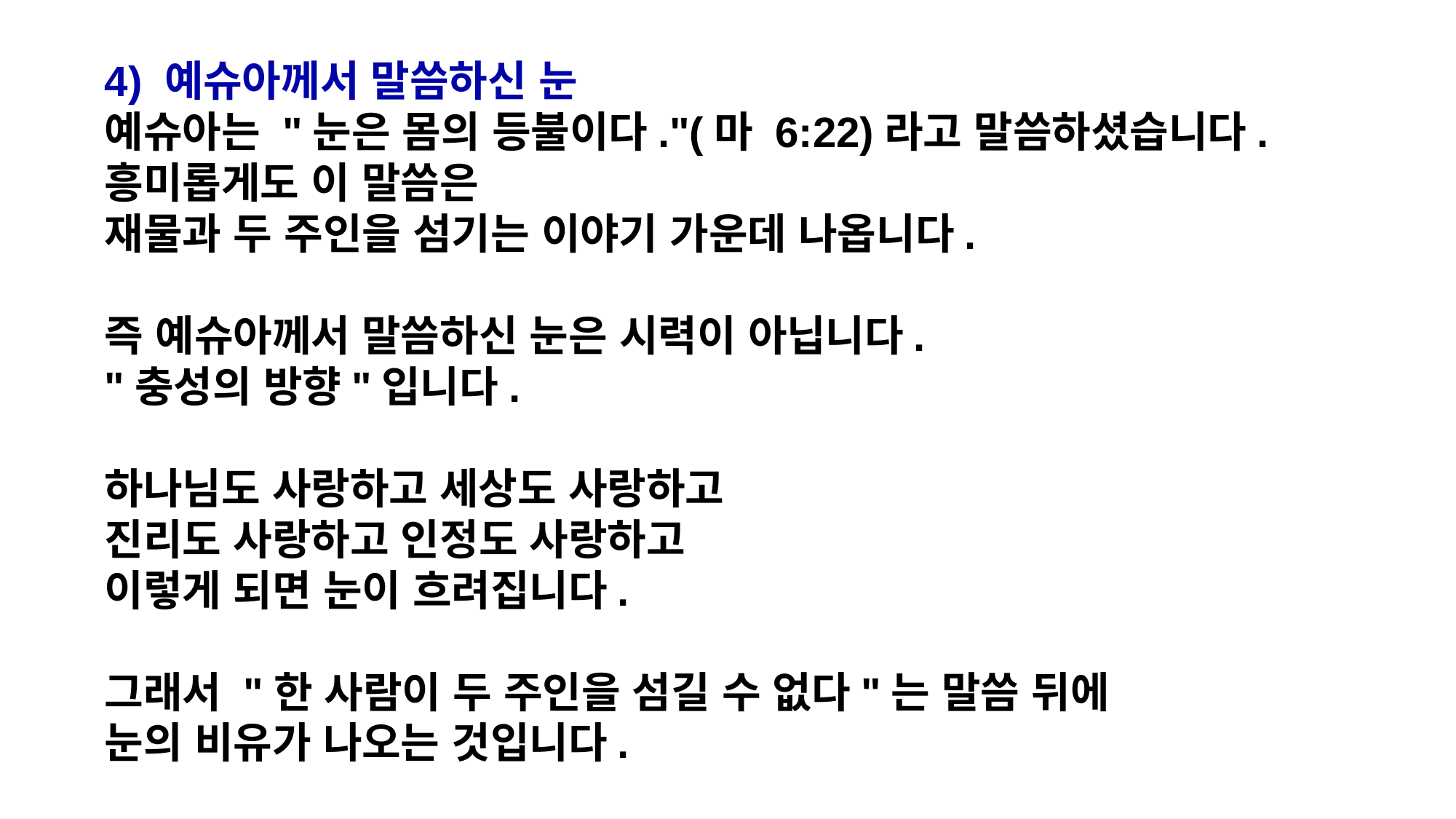

4) 예슈아께서 말씀하신 눈
예슈아는 "눈은 몸의 등불이다."(마 6:22)라고 말씀하셨습니다.
흥미롭게도 이 말씀은
재물과 두 주인을 섬기는 이야기 가운데 나옵니다.

즉 예슈아께서 말씀하신 눈은 시력이 아닙니다.
"충성의 방향"입니다.

하나님도 사랑하고 세상도 사랑하고
진리도 사랑하고 인정도 사랑하고
이렇게 되면 눈이 흐려집니다.
그래서 "한 사람이 두 주인을 섬길 수 없다"는 말씀 뒤에
눈의 비유가 나오는 것입니다.